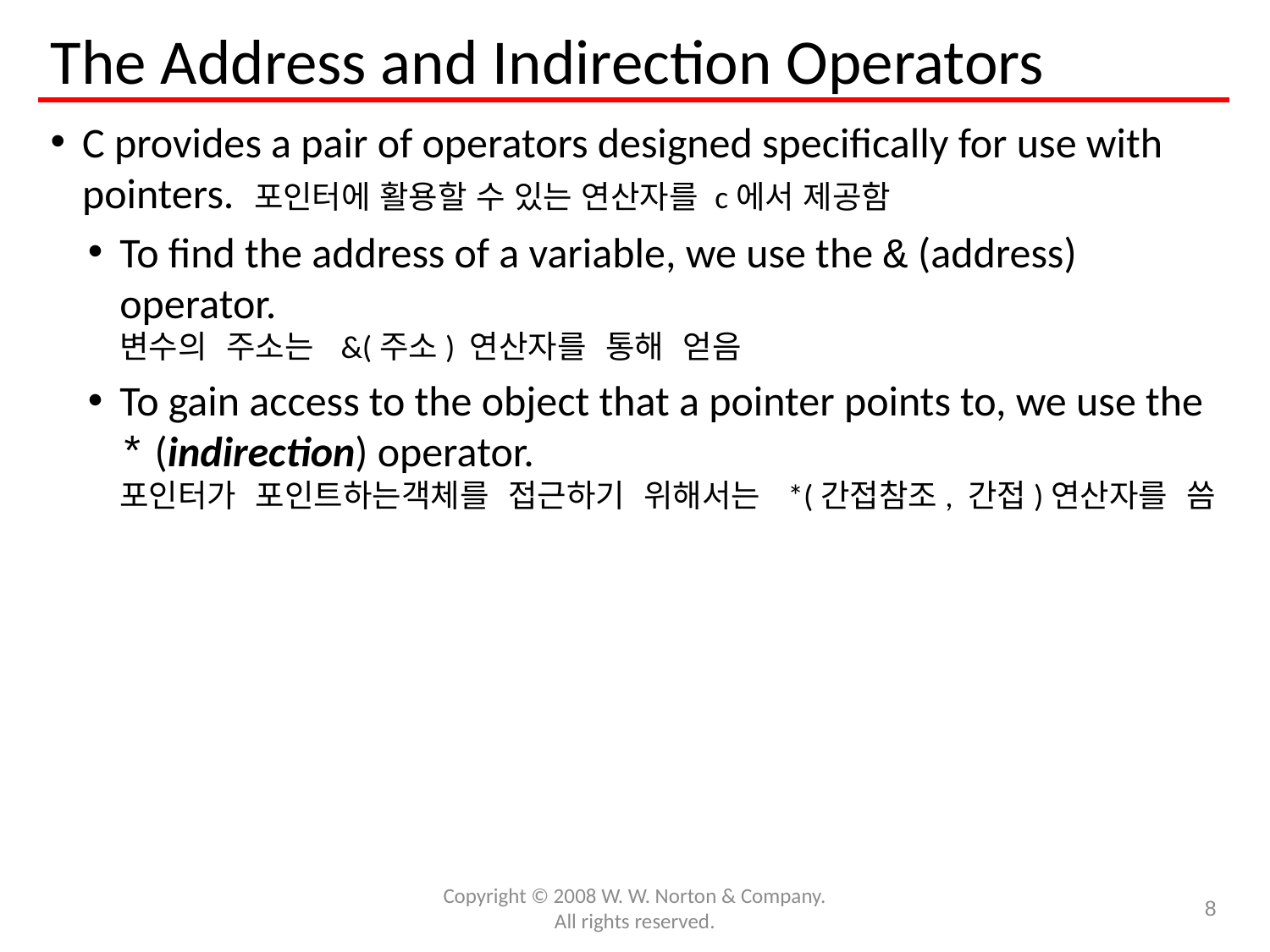

# The Address and Indirection Operators
C provides a pair of operators designed specifically for use with pointers. 포인터에 활용할 수 있는 연산자를 c에서 제공함
To find the address of a variable, we use the & (address) operator.
변수의 주소는 &(주소) 연산자를 통해 얻음
To gain access to the object that a pointer points to, we use the * (indirection) operator.
포인터가 포인트하는객체를 접근하기 위해서는 *(간접참조, 간접)연산자를 씀
Copyright © 2008 W. W. Norton & Company.
All rights reserved.
8